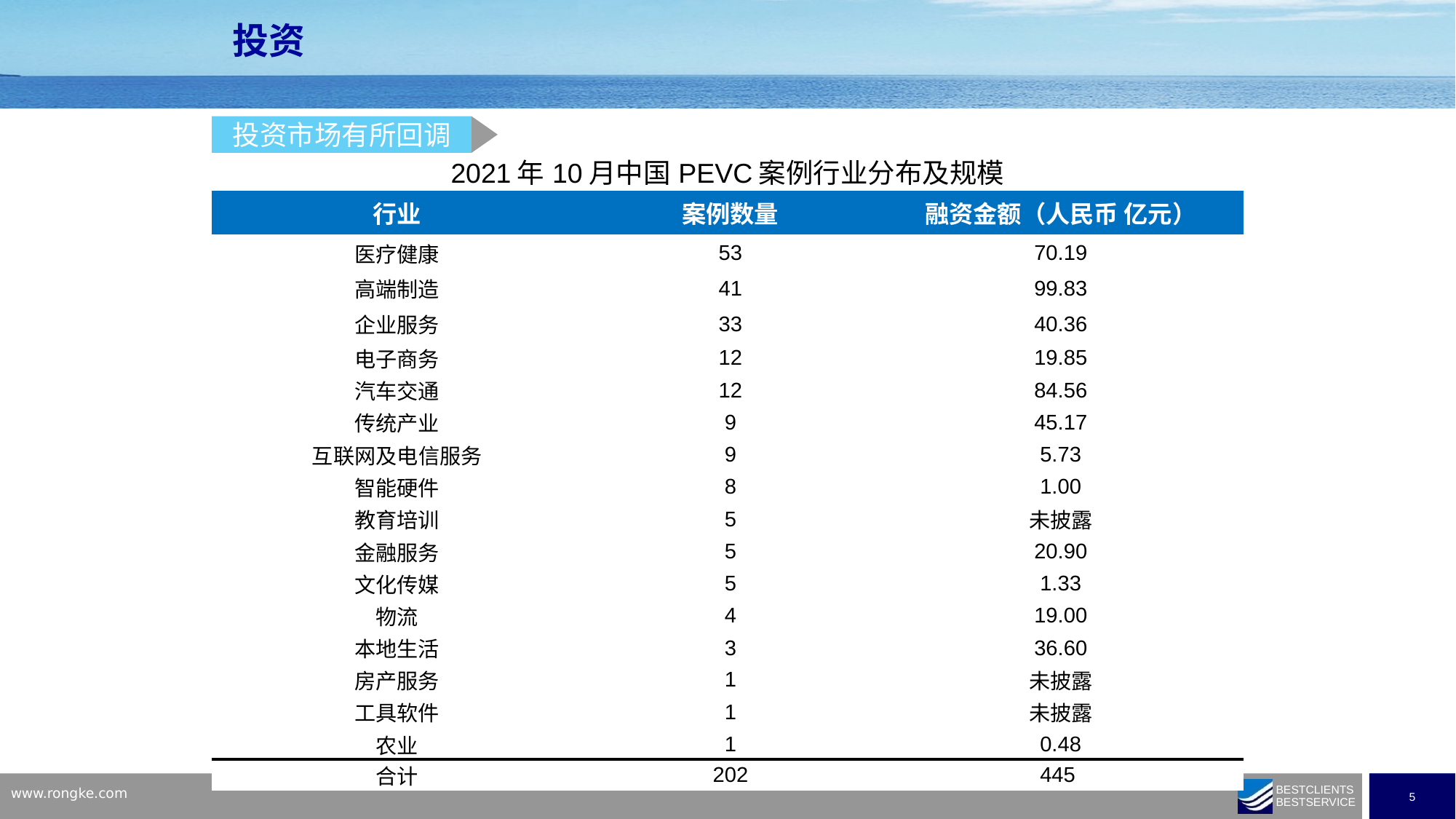

投资
投资市场有所回调

| 2021年10月中国PEVC案例行业分布及规模 |  |  |
| --- | --- | --- |
| 行业 | 案例数量 | 融资金额（人民币 亿元） |
| 医疗健康 | 53 | 70.19 |
| 高端制造 | 41 | 99.83 |
| 企业服务 | 33 | 40.36 |
| 电子商务 | 12 | 19.85 |
| 汽车交通 | 12 | 84.56 |
| 传统产业 | 9 | 45.17 |
| 互联网及电信服务 | 9 | 5.73 |
| 智能硬件 | 8 | 1.00 |
| 教育培训 | 5 | 未披露 |
| 金融服务 | 5 | 20.90 |
| 文化传媒 | 5 | 1.33 |
| 物流 | 4 | 19.00 |
| 本地生活 | 3 | 36.60 |
| 房产服务 | 1 | 未披露 |
| 工具软件 | 1 | 未披露 |
| 农业 | 1 | 0.48 |
| 合计 | 202 | 445 |